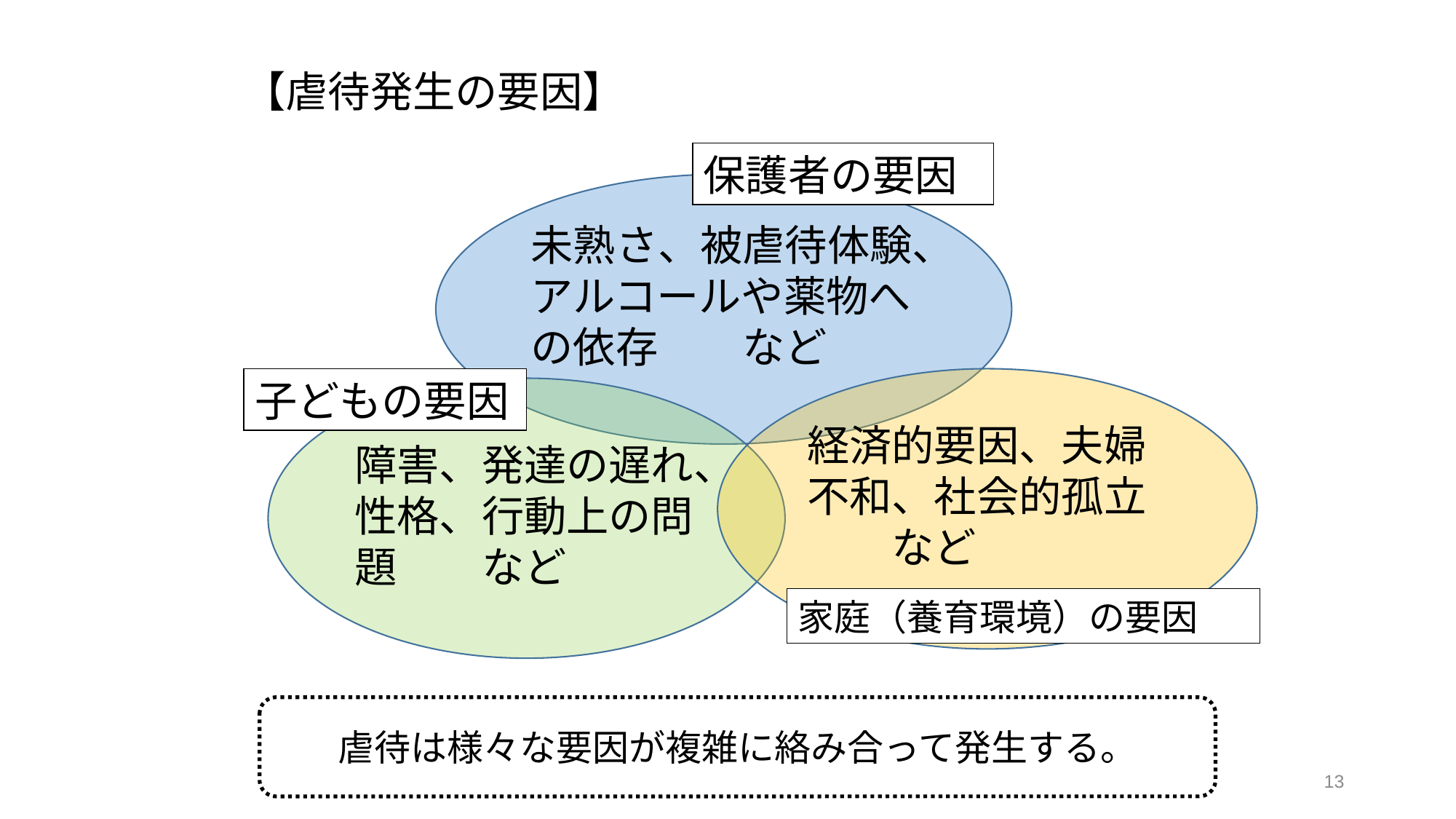

【虐待発生の要因】

保護者の要因
未熟さ、被虐待体験、アルコールや薬物への依存　　など

子どもの要因
障害、発達の遅れ、性格、行動上の問題　　など

経済的要因、夫婦不和、社会的孤立　　など

家庭（養育環境）の要因
虐待は様々な要因が複雑に絡み合って発生する。
13